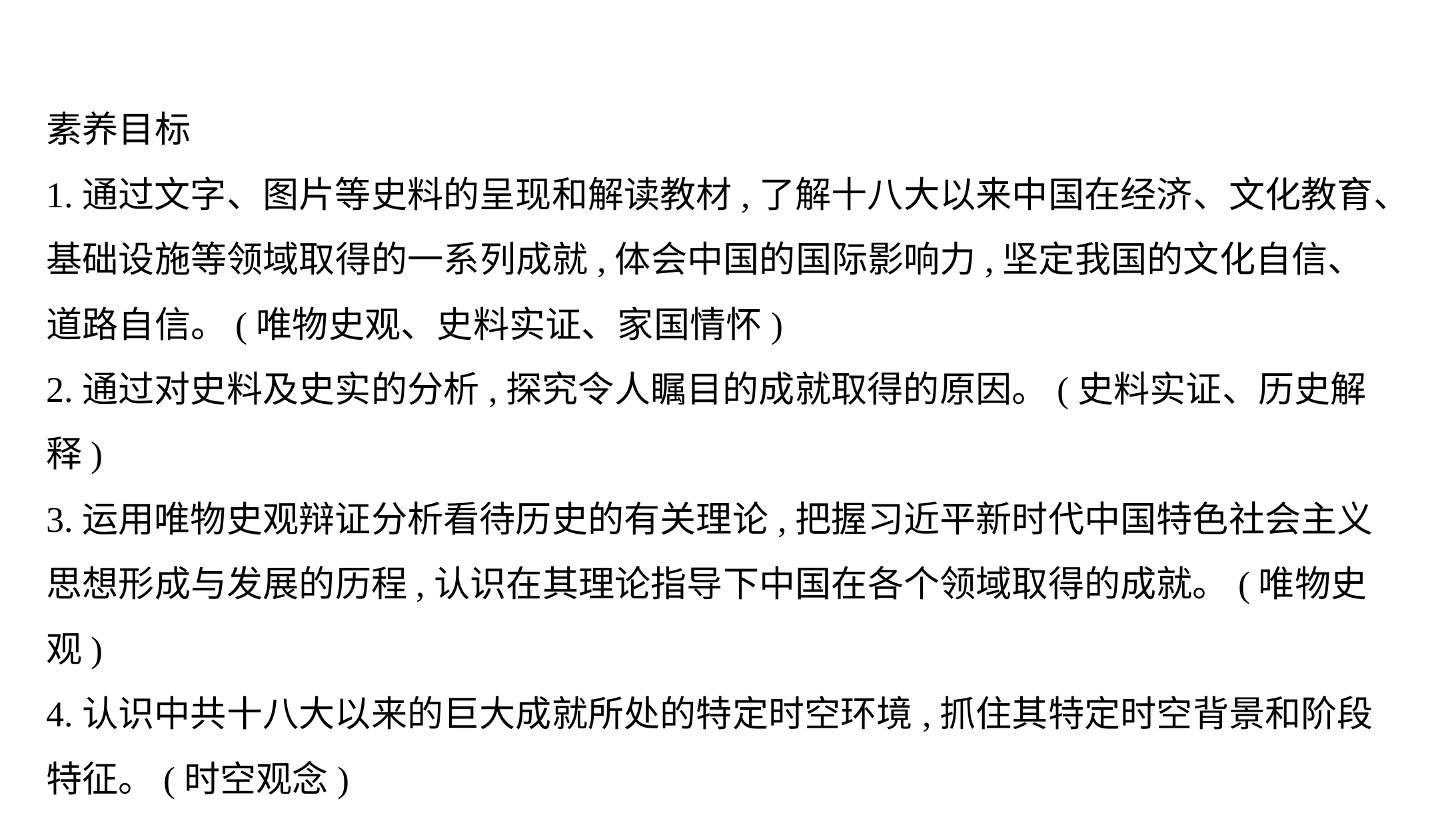

素养目标
1.通过文字、图片等史料的呈现和解读教材,了解十八大以来中国在经济、文化教育、基础设施等领域取得的一系列成就,体会中国的国际影响力,坚定我国的文化自信、道路自信。(唯物史观、史料实证、家国情怀)
2.通过对史料及史实的分析,探究令人瞩目的成就取得的原因。(史料实证、历史解释)
3.运用唯物史观辩证分析看待历史的有关理论,把握习近平新时代中国特色社会主义思想形成与发展的历程,认识在其理论指导下中国在各个领域取得的成就。(唯物史观)
4.认识中共十八大以来的巨大成就所处的特定时空环境,抓住其特定时空背景和阶段特征。(时空观念)